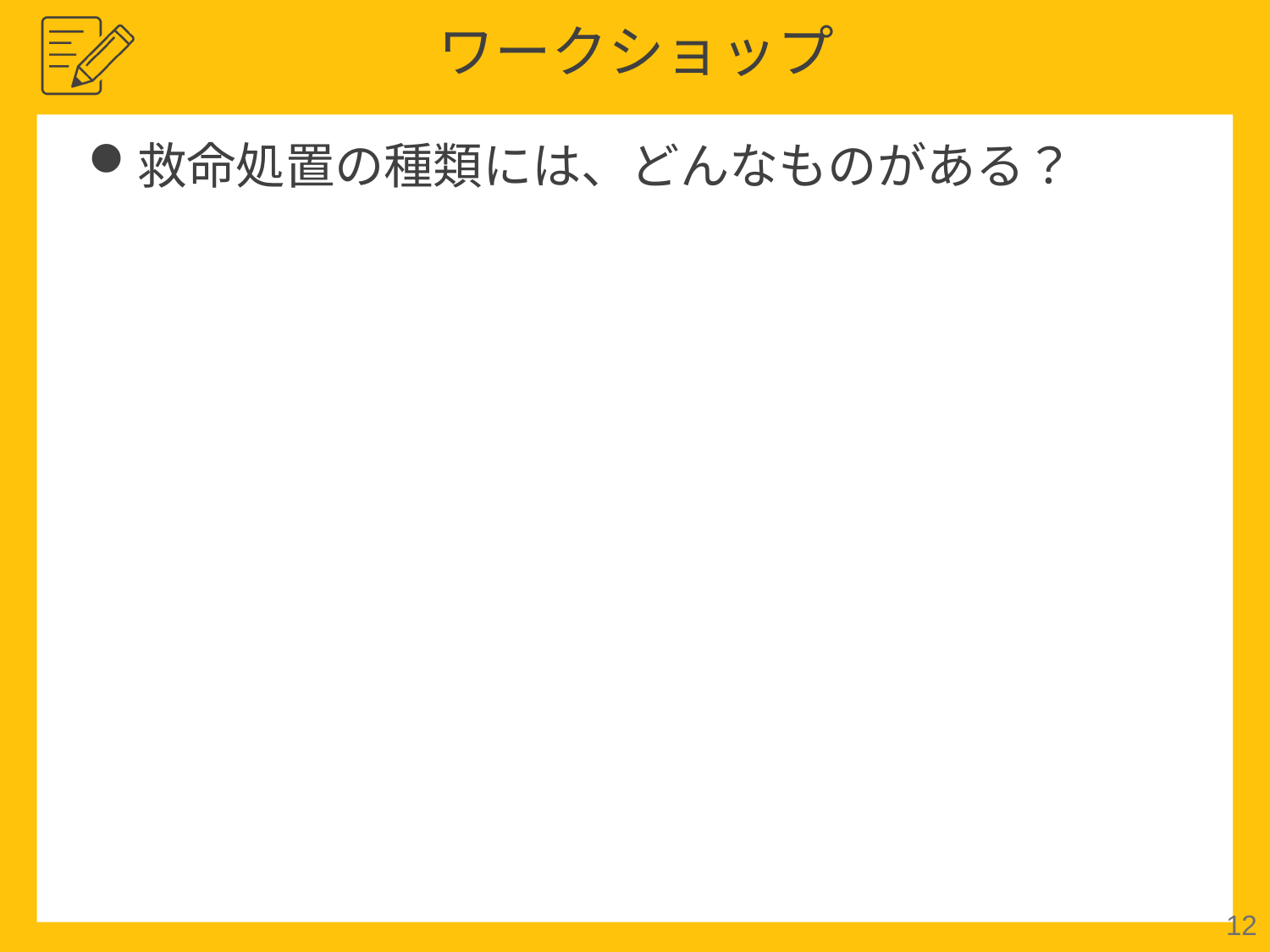

ワークショップ
救命処置の種類には、どんなものがある？

種類を考え、書き出し、みんなで議論することを想定
12